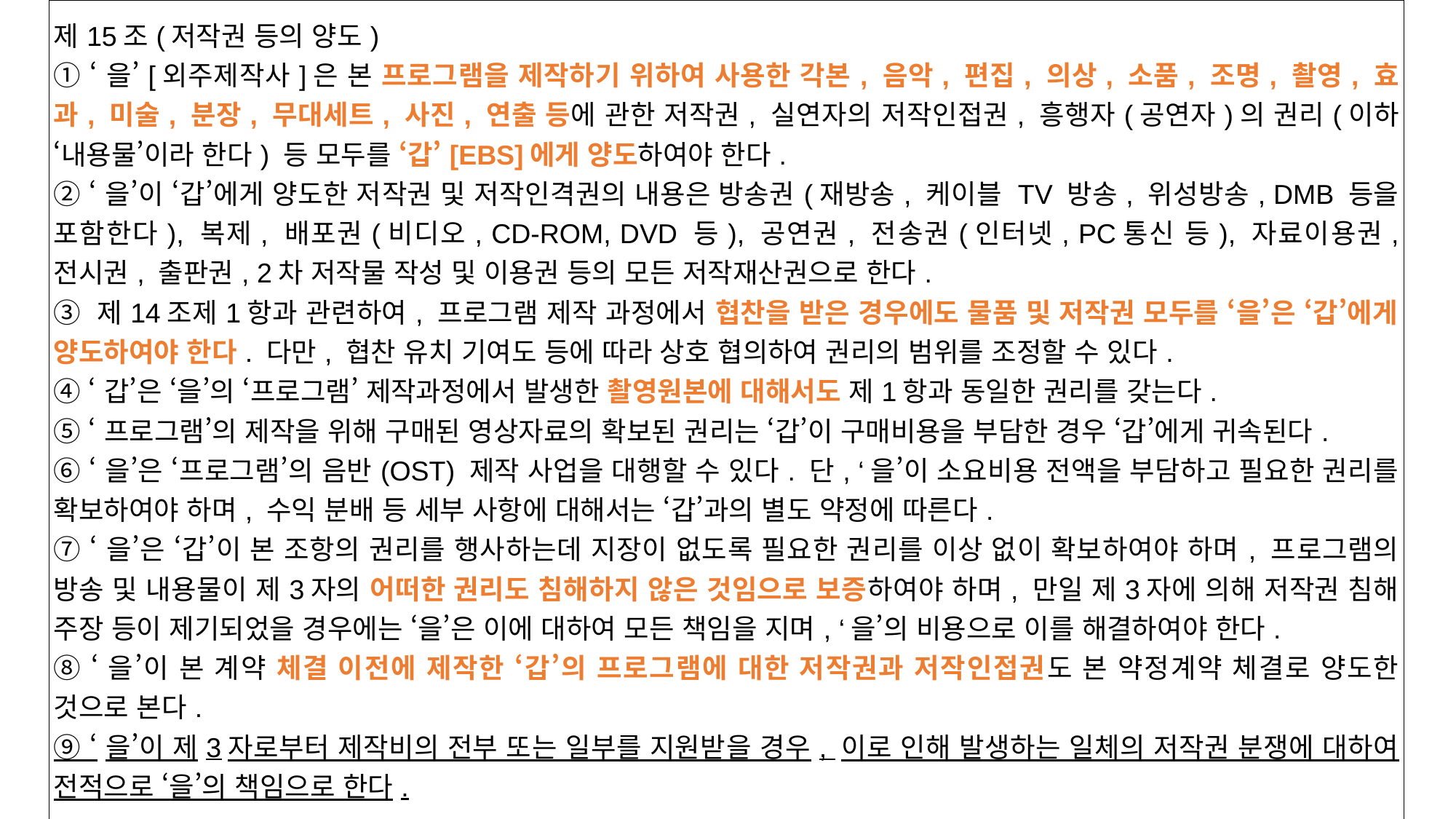

| 제15조(저작권 등의 양도) ① ‘을’[외주제작사]은 본 프로그램을 제작하기 위하여 사용한 각본, 음악, 편집, 의상, 소품, 조명, 촬영, 효과, 미술, 분장, 무대세트, 사진, 연출 등에 관한 저작권, 실연자의 저작인접권, 흥행자(공연자)의 권리(이하 ‘내용물’이라 한다) 등 모두를 ‘갑’[EBS]에게 양도하여야 한다. ② ‘을’이 ‘갑’에게 양도한 저작권 및 저작인격권의 내용은 방송권(재방송, 케이블 TV 방송, 위성방송, DMB 등을 포함한다), 복제, 배포권(비디오, CD-ROM, DVD 등), 공연권, 전송권(인터넷, PC통신 등), 자료이용권, 전시권, 출판권, 2차 저작물 작성 및 이용권 등의 모든 저작재산권으로 한다. ③ 제14조제1항과 관련하여, 프로그램 제작 과정에서 협찬을 받은 경우에도 물품 및 저작권 모두를 ‘을’은 ‘갑’에게 양도하여야 한다. 다만, 협찬 유치 기여도 등에 따라 상호 협의하여 권리의 범위를 조정할 수 있다. ④ ‘갑’은 ‘을’의 ‘프로그램’ 제작과정에서 발생한 촬영원본에 대해서도 제1항과 동일한 권리를 갖는다. ⑤ ‘프로그램’의 제작을 위해 구매된 영상자료의 확보된 권리는 ‘갑’이 구매비용을 부담한 경우 ‘갑’에게 귀속된다. ⑥ ‘을’은 ‘프로그램’의 음반(OST) 제작 사업을 대행할 수 있다. 단, ‘을’이 소요비용 전액을 부담하고 필요한 권리를 확보하여야 하며, 수익 분배 등 세부 사항에 대해서는 ‘갑’과의 별도 약정에 따른다. ⑦ ‘을’은 ‘갑’이 본 조항의 권리를 행사하는데 지장이 없도록 필요한 권리를 이상 없이 확보하여야 하며, 프로그램의 방송 및 내용물이 제3자의 어떠한 권리도 침해하지 않은 것임으로 보증하여야 하며, 만일 제3자에 의해 저작권 침해 주장 등이 제기되었을 경우에는 ‘을’은 이에 대하여 모든 책임을 지며, ‘을’의 비용으로 이를 해결하여야 한다. ⑧ ‘을’이 본 계약 체결 이전에 제작한 ‘갑’의 프로그램에 대한 저작권과 저작인접권도 본 약정계약 체결로 양도한 것으로 본다. ⑨ ‘을’이 제3자로부터 제작비의 전부 또는 일부를 지원받을 경우, 이로 인해 발생하는 일체의 저작권 분쟁에 대하여 전적으로 ‘을’의 책임으로 한다. |
| --- |